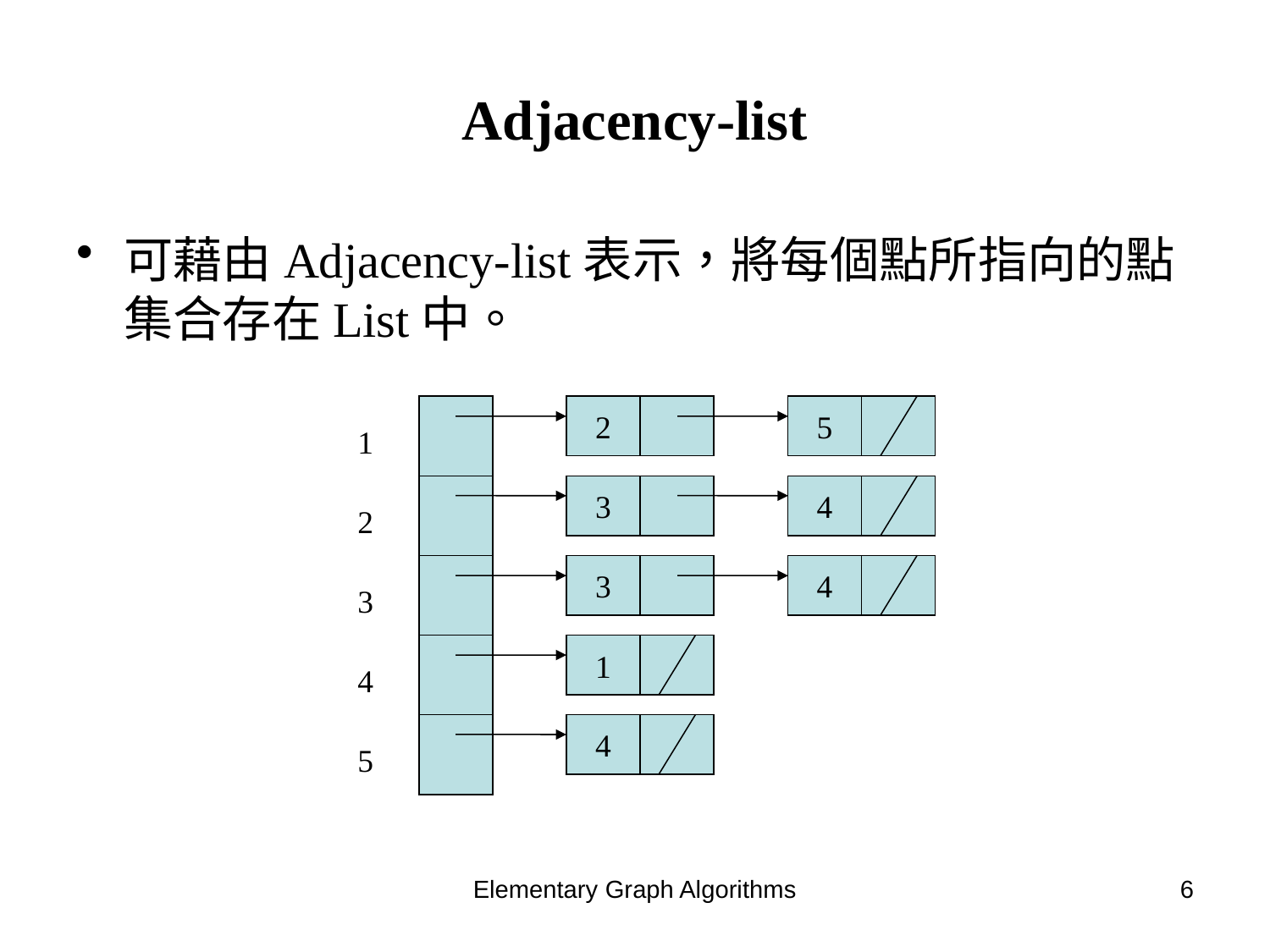

# Adjacency-list
可藉由Adjacency-list表示，將每個點所指向的點集合存在List中。

2

5

1

3

4

2

3

4

3

1

4

4

5

Elementary Graph Algorithms
6